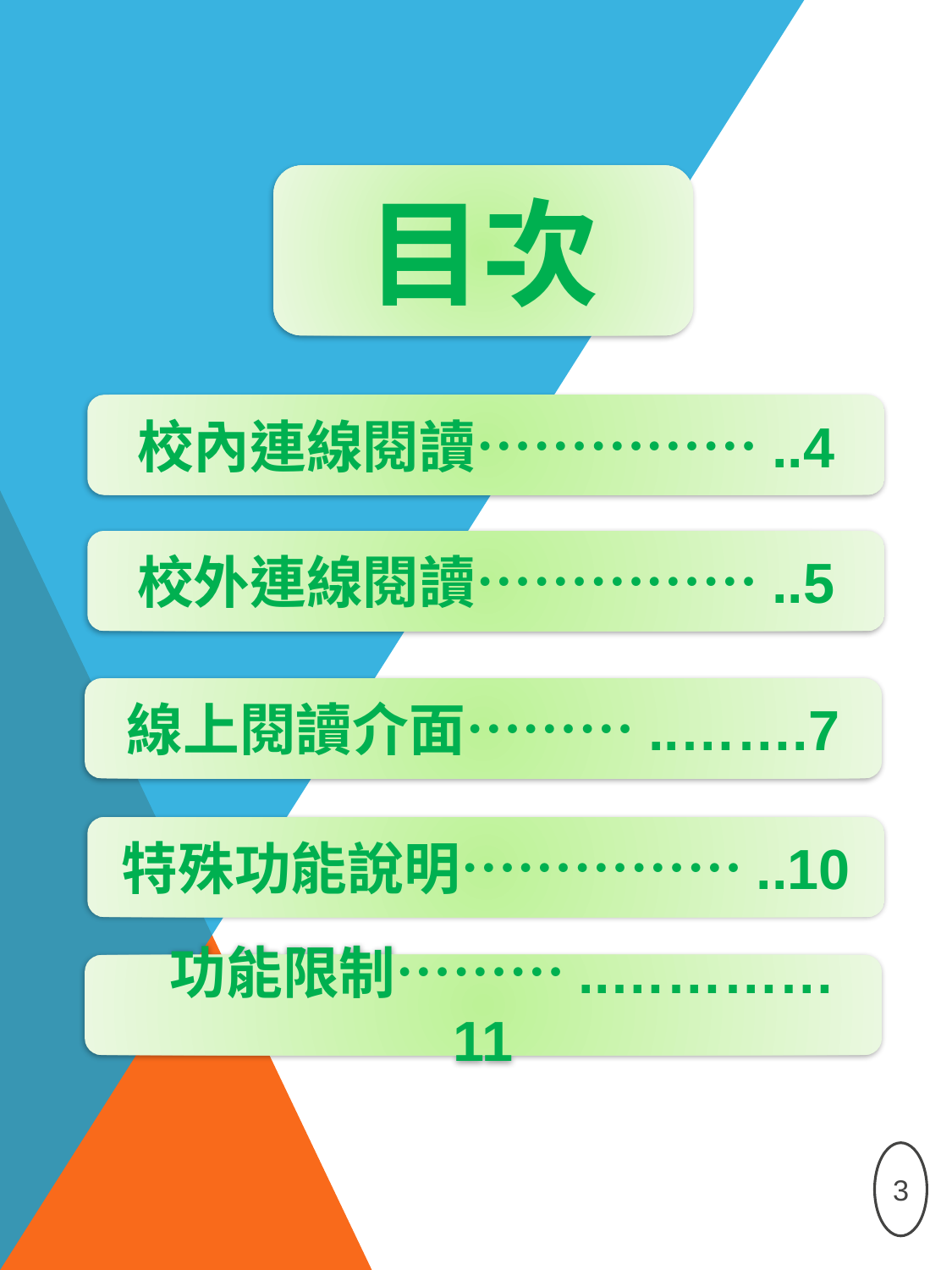

目次
校內連線閱讀……………..4
校外連線閱讀……………..5
線上閱讀介面………..…….7
特殊功能說明……………..10
  功能限制………..………… 11
3